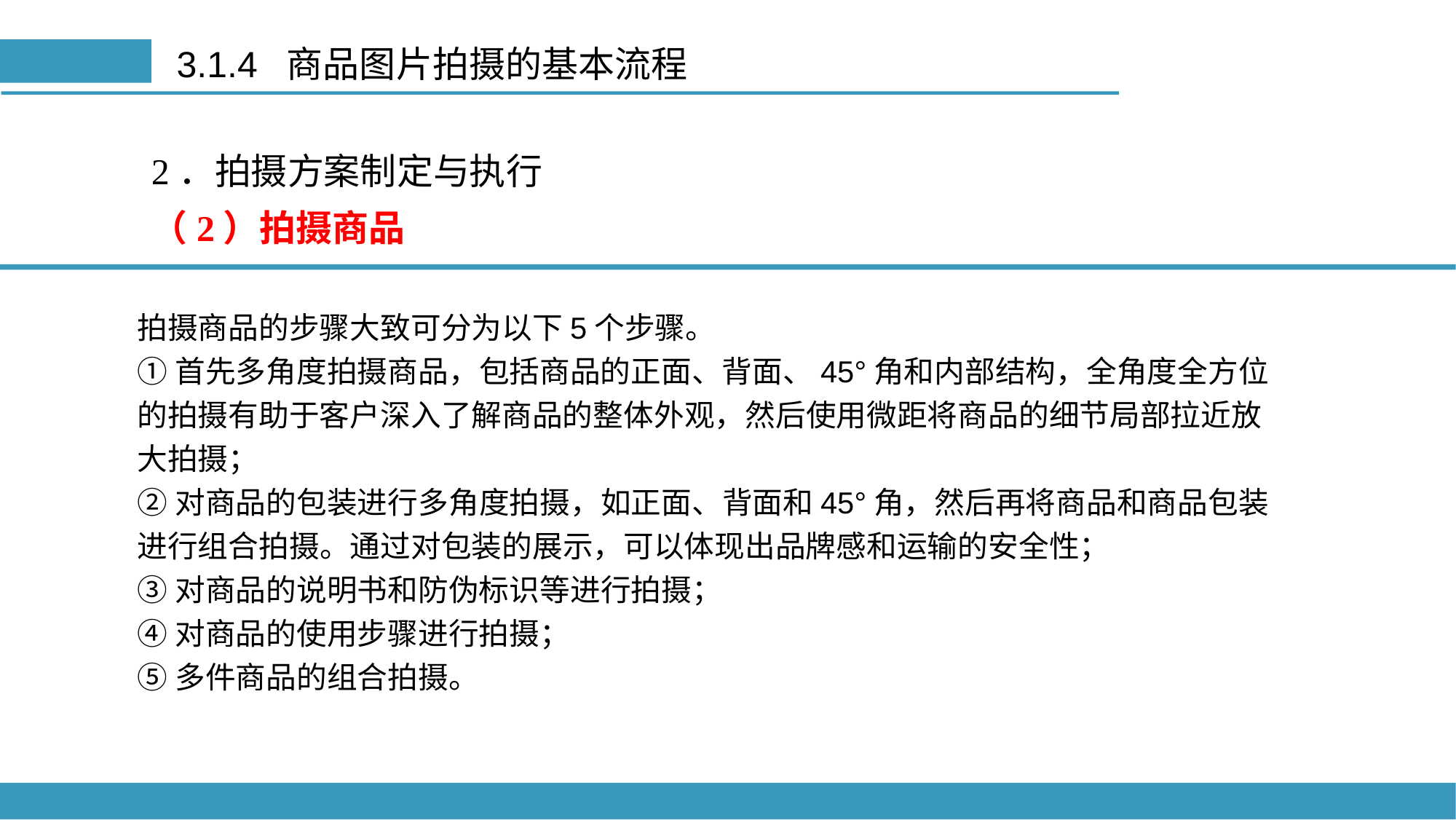

# 3.1.4  商品图片拍摄的基本流程
2．拍摄方案制定与执行
（2）拍摄商品

拍摄商品的步骤大致可分为以下5个步骤。
①首先多角度拍摄商品，包括商品的正面、背面、45°角和内部结构，全角度全方位的拍摄有助于客户深入了解商品的整体外观，然后使用微距将商品的细节局部拉近放大拍摄；
②对商品的包装进行多角度拍摄，如正面、背面和45°角，然后再将商品和商品包装进行组合拍摄。通过对包装的展示，可以体现出品牌感和运输的安全性；
③对商品的说明书和防伪标识等进行拍摄；
④对商品的使用步骤进行拍摄；
⑤多件商品的组合拍摄。